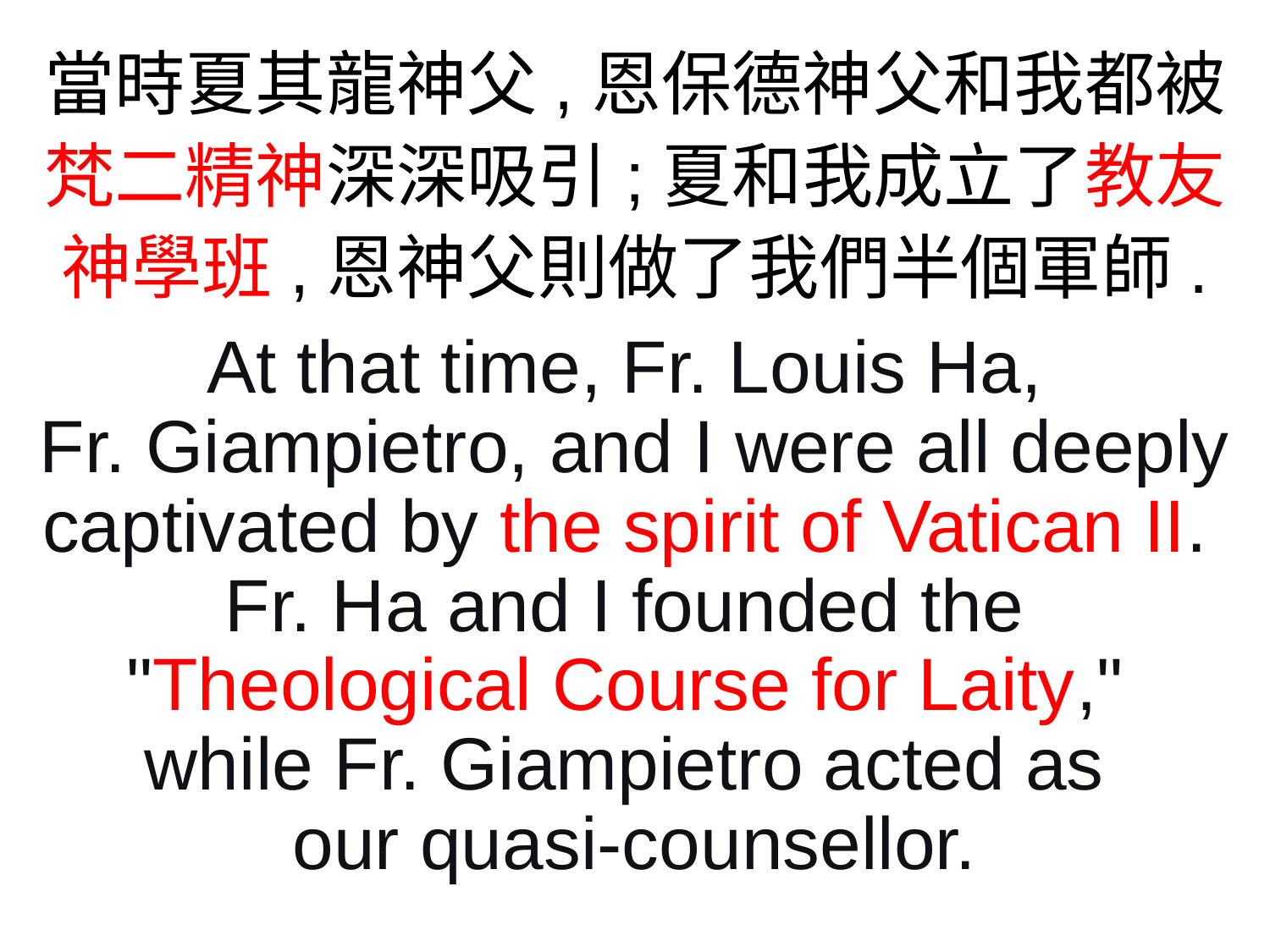

當時夏其龍神父,恩保德神父和我都被
梵二精神深深吸引;夏和我成立了教友
神學班,恩神父則做了我們半個軍師.
At that time, Fr. Louis Ha,
Fr. Giampietro, and I were all deeply captivated by the spirit of Vatican II.
Fr. Ha and I founded the
"Theological Course for Laity,"
while Fr. Giampietro acted as
our quasi-counsellor.